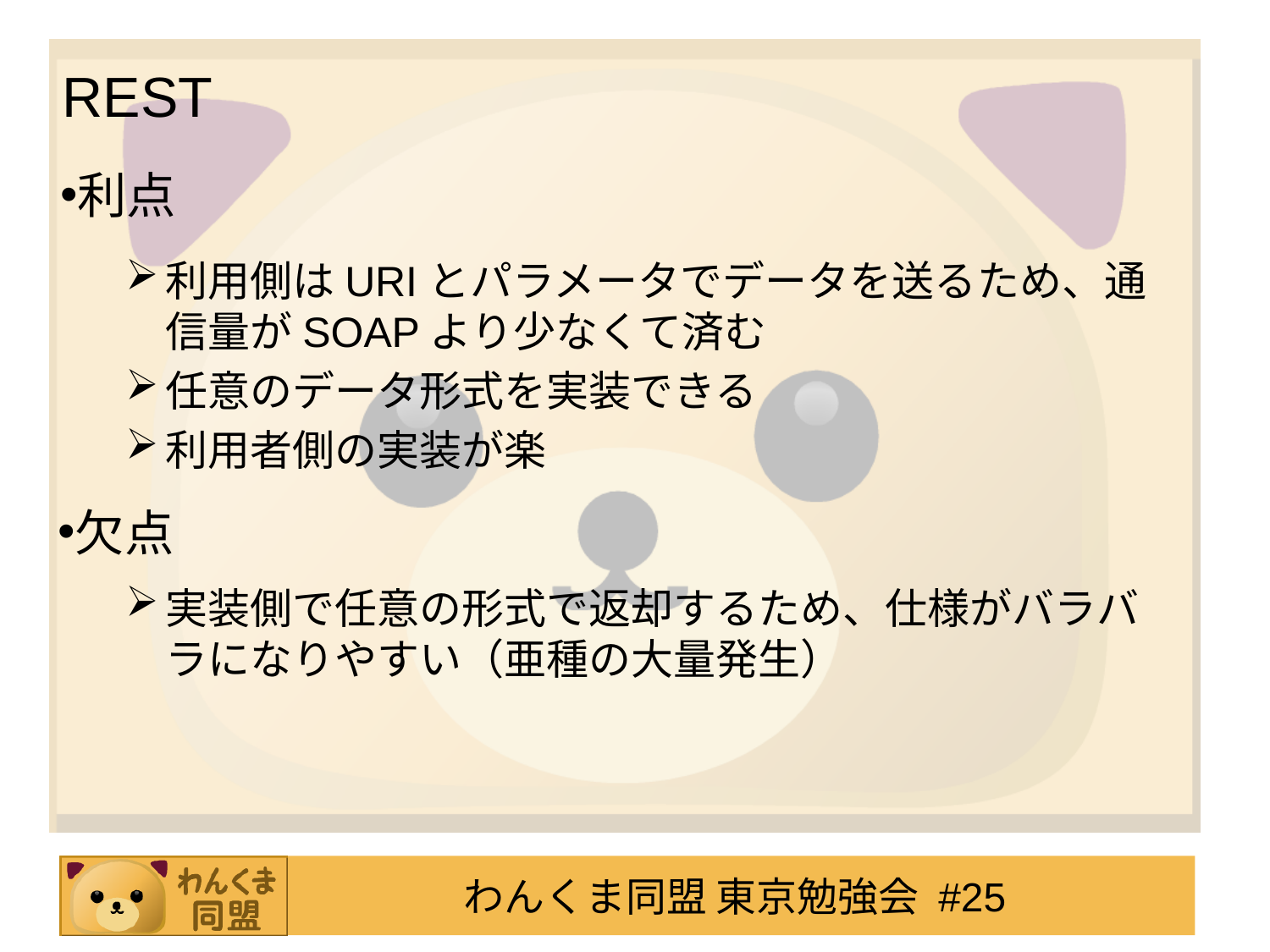

# REST
利点
利用側はURIとパラメータでデータを送るため、通信量がSOAPより少なくて済む
任意のデータ形式を実装できる
利用者側の実装が楽
欠点
実装側で任意の形式で返却するため、仕様がバラバラになりやすい（亜種の大量発生）